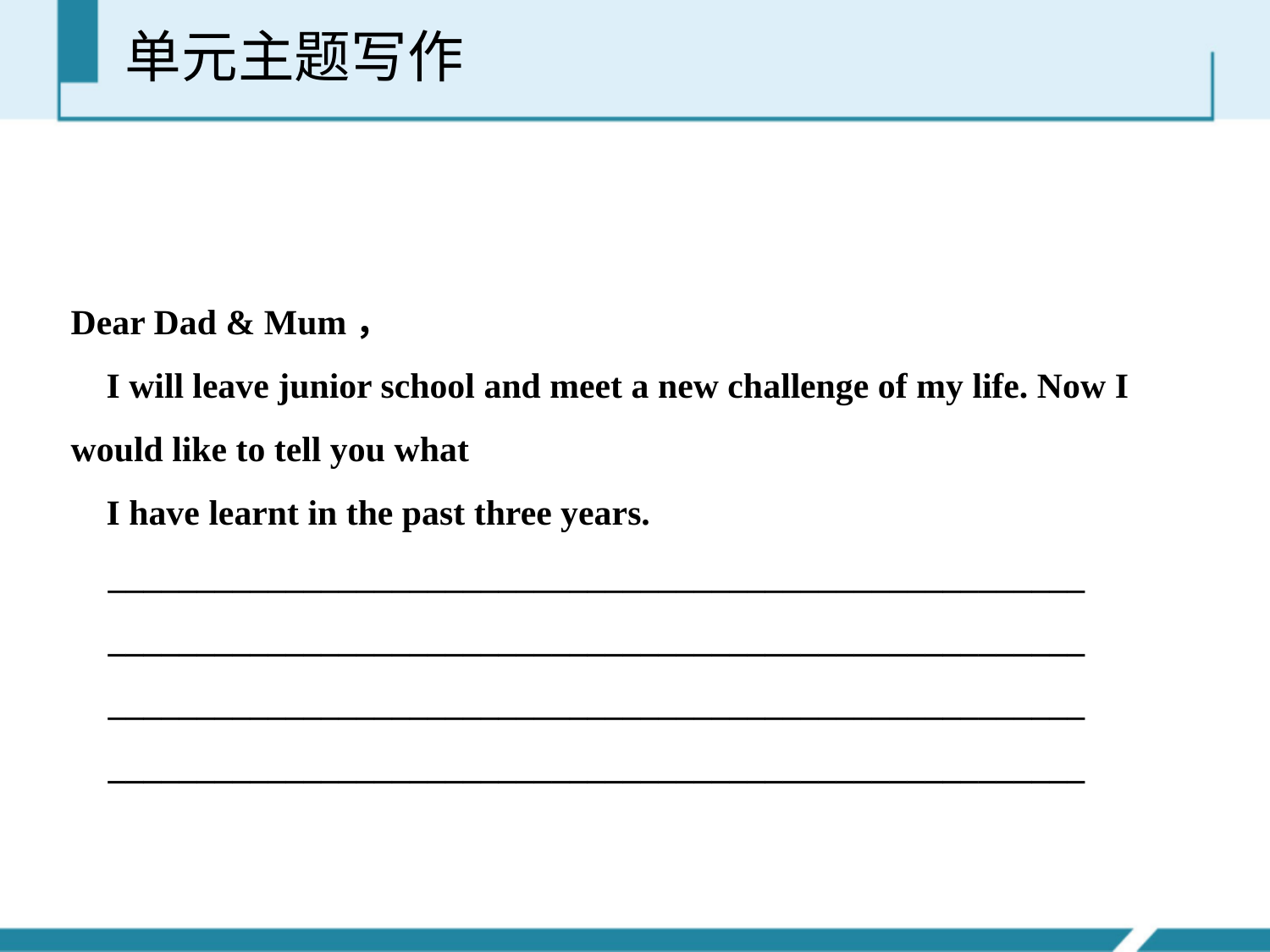

单元主题写作
Dear Dad & Mum，
    I will leave junior school and meet a new challenge of my life. Now I would like to tell you what
    I have learnt in the past three years.
_______________________________________________________
_______________________________________________________
_______________________________________________________
_______________________________________________________